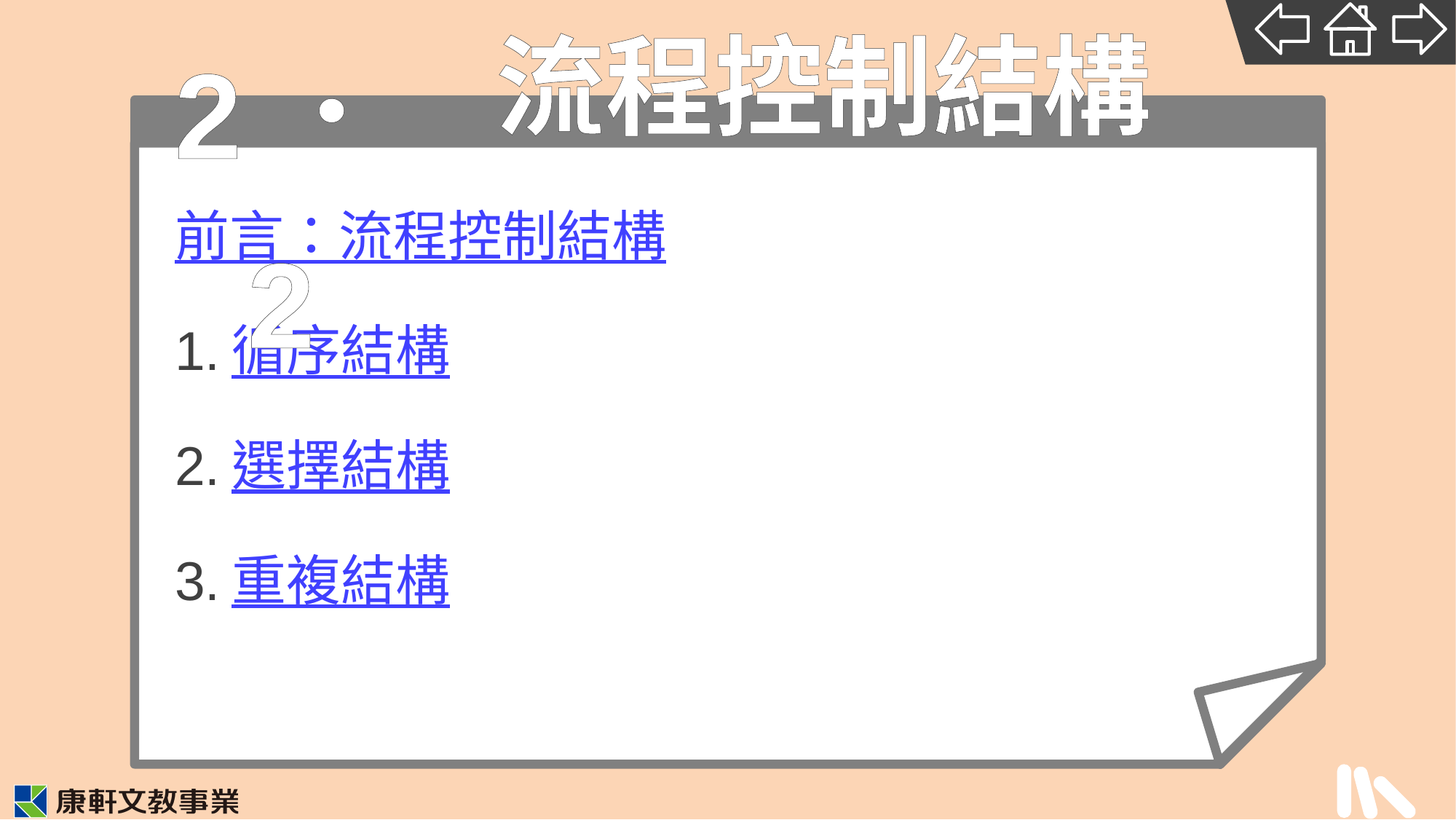

2．2
# 流程控制結構
前言：流程控制結構
循序結構
選擇結構
重複結構